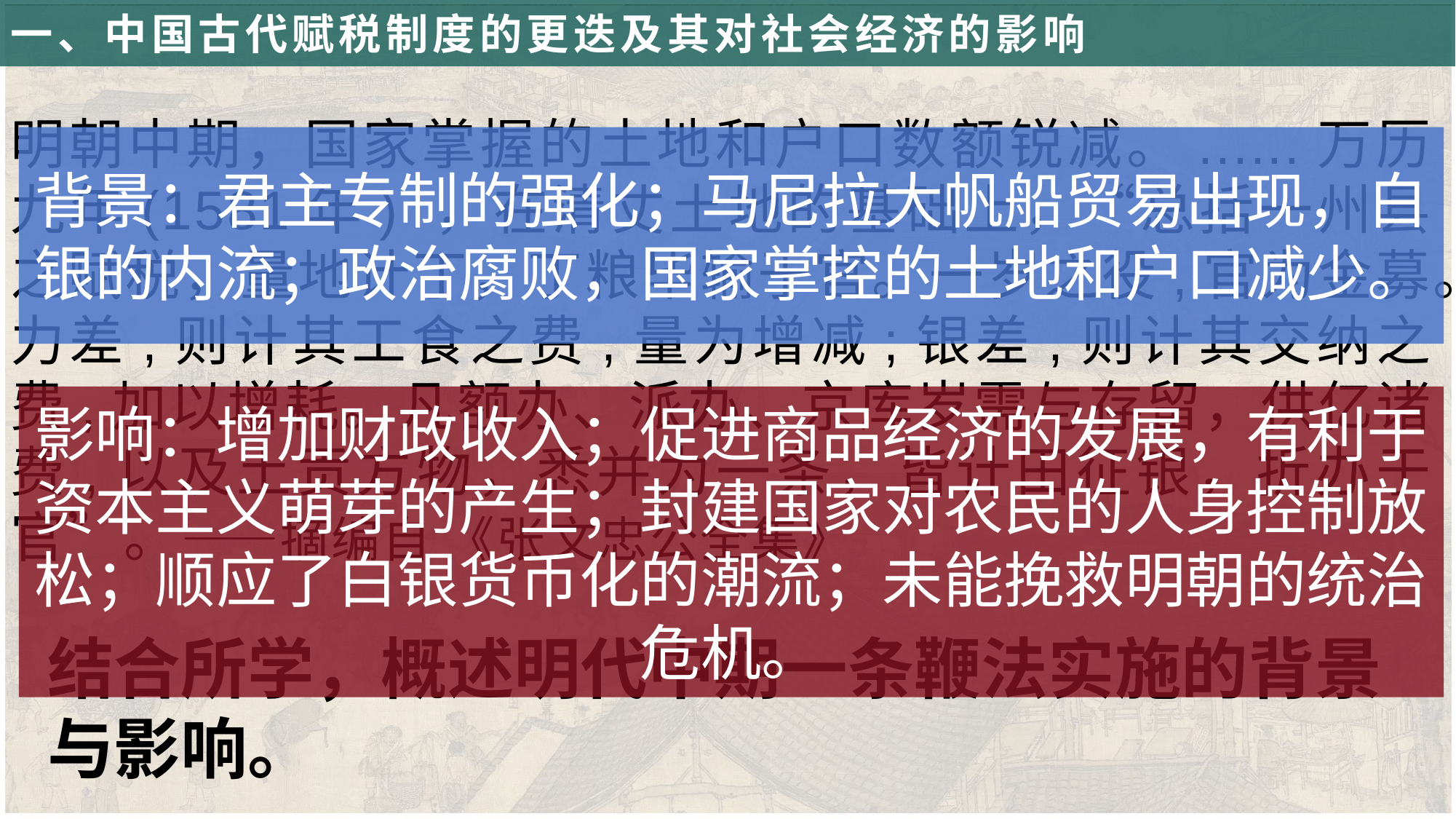

# 一、中国古代赋税制度的更迭及其对社会经济的影响
明朝中期，国家掌握的土地和户口数额锐减。......万历九年(1581年) ，在清丈土地的基础上，“总括一州县之赋税，量地计丁，丁粮毕输于官。一岁之役,官为金募。力差,则计其工食之费,量为增减;银差,则计其交纳之费,加以增耗。凡额办、派办、京库岁需与存留，供亿诸费,以及土贡方物，悉并为一条，皆计田征银，折办于官”。——摘编自 《张文忠公全集》
背景：君主专制的强化；马尼拉大帆船贸易出现，白银的内流；政治腐败，国家掌控的土地和户口减少。
影响：增加财政收入；促进商品经济的发展，有利于资本主义萌芽的产生；封建国家对农民的人身控制放松；顺应了白银货币化的潮流；未能挽救明朝的统治危机。
结合所学，概述明代中期一条鞭法实施的背景与影响。